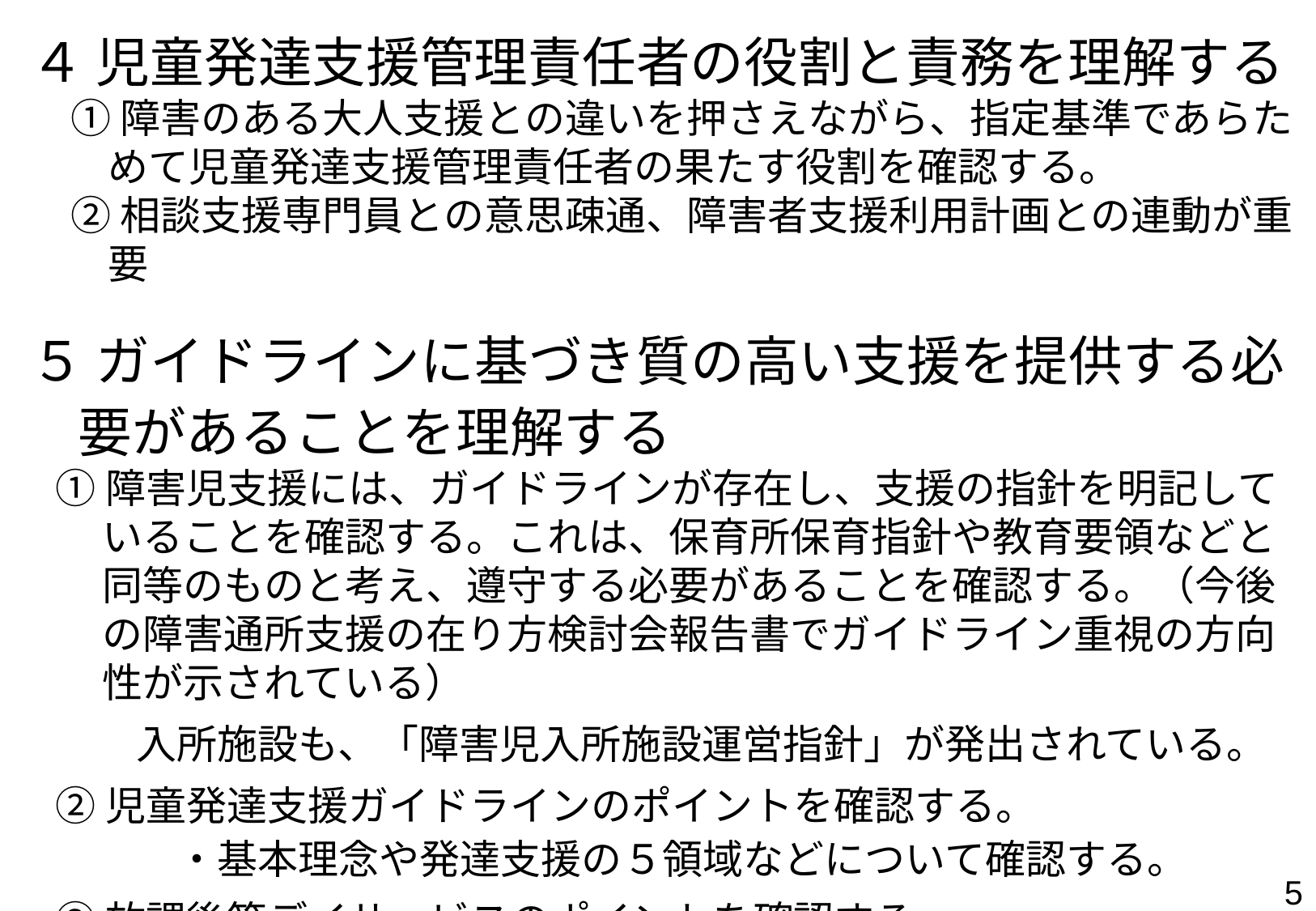

４ 児童発達支援管理責任者の役割と責務を理解する
　① 障害のある大人支援との違いを押さえながら、指定基準であらためて児童発達支援管理責任者の果たす役割を確認する。
　② 相談支援専門員との意思疎通、障害者支援利用計画との連動が重要
５ ガイドラインに基づき質の高い支援を提供する必要があることを理解する
①障害児支援には、ガイドラインが存在し、支援の指針を明記していることを確認する。これは、保育所保育指針や教育要領などと同等のものと考え、遵守する必要があることを確認する。（今後の障害通所支援の在り方検討会報告書でガイドライン重視の方向性が示されている）
　　入所施設も、「障害児入所施設運営指針」が発出されている。
②児童発達支援ガイドラインのポイントを確認する。
　　　・基本理念や発達支援の５領域などについて確認する。
③放課後等デイサービスのポイントを確認する。
　　　・基本理念や役割、基本的活動などについて確認する。
5